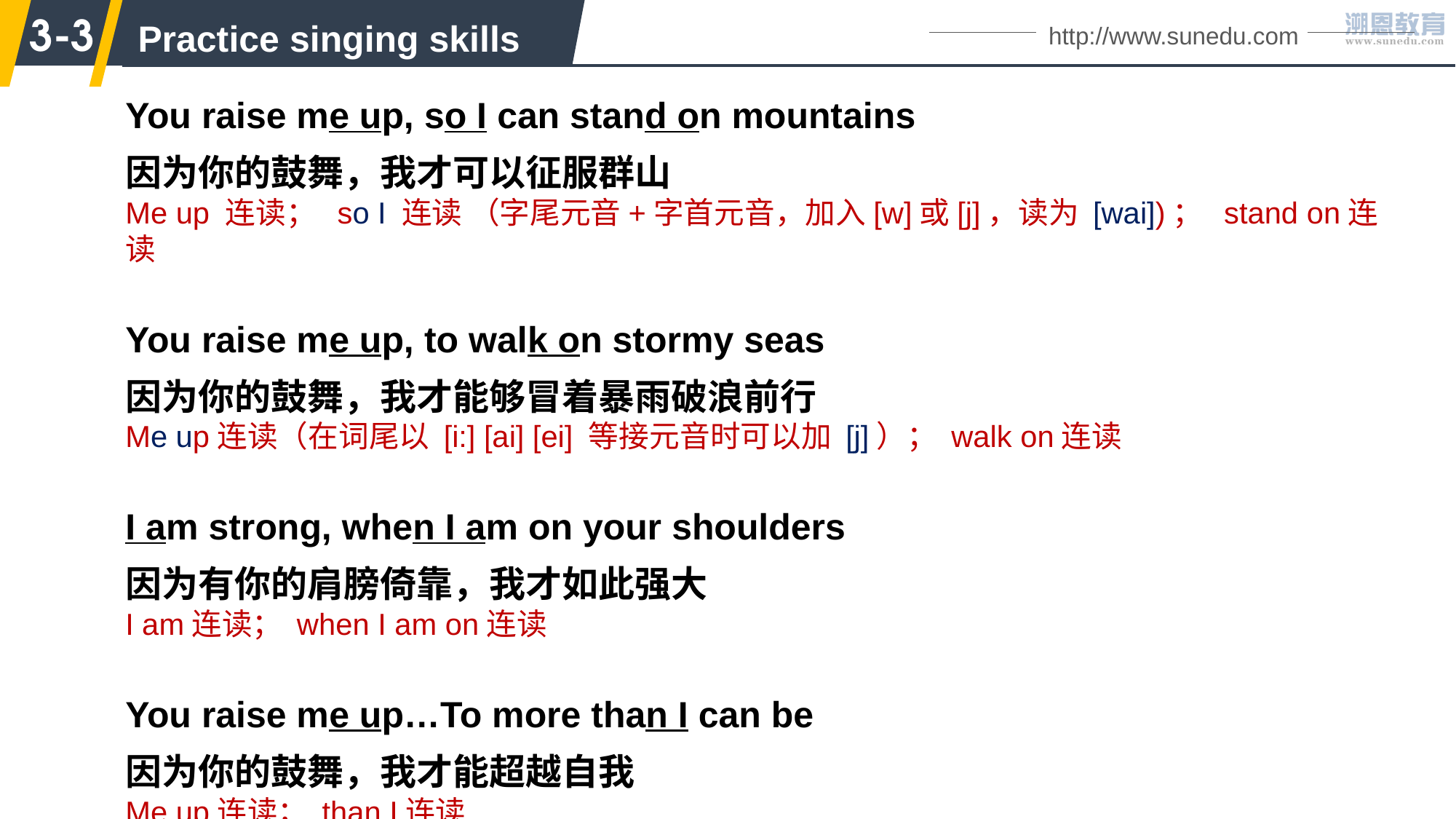

3-3
http://www.sunedu.com
Practice singing skills
You raise me up, so I can stand on mountains
因为你的鼓舞，我才可以征服群山
Me up 连读；  so I 连读 （字尾元音+字首元音，加入[w]或[j]，读为 [wai])；  stand on连读

You raise me up, to walk on stormy seas
因为你的鼓舞，我才能够冒着暴雨破浪前行
Me up连读（在词尾以 [i:] [ai] [ei] 等接元音时可以加 [j]）； walk on连读

I am strong, when I am on your shoulders
因为有你的肩膀倚靠，我才如此强大
I am连读； when I am on连读

You raise me up…To more than I can be
因为你的鼓舞，我才能超越自我
Me up连读； than I连读